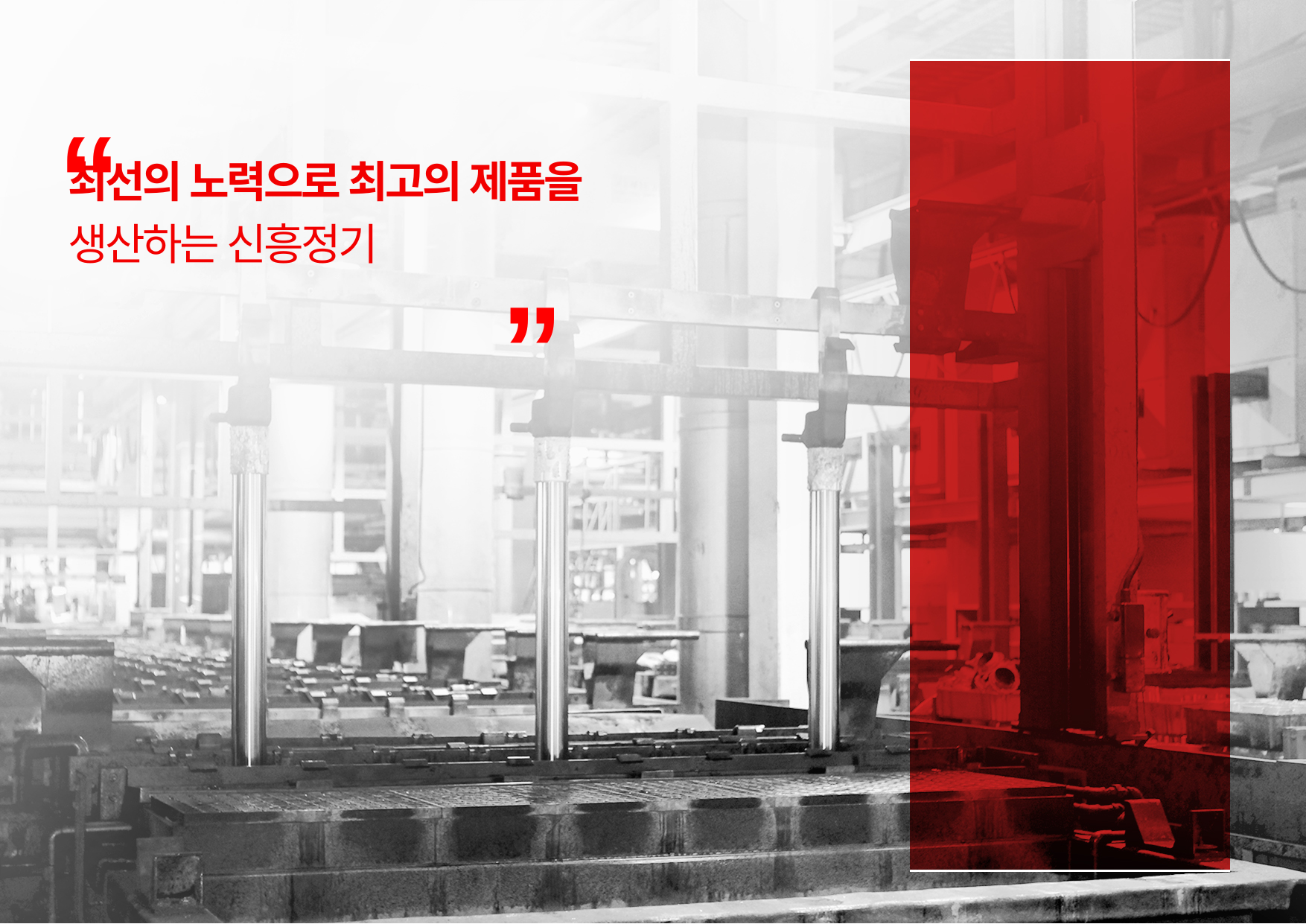

“
Ⅱ
. 신흥정기 소개
최선의 노력으로 최고의 제품을 생산하는 신흥정기
- 신흥정기 회사 개요
- 신흥정기 생산/판매 현황
- 제품 Segmentation
- 생산 Capacity
”